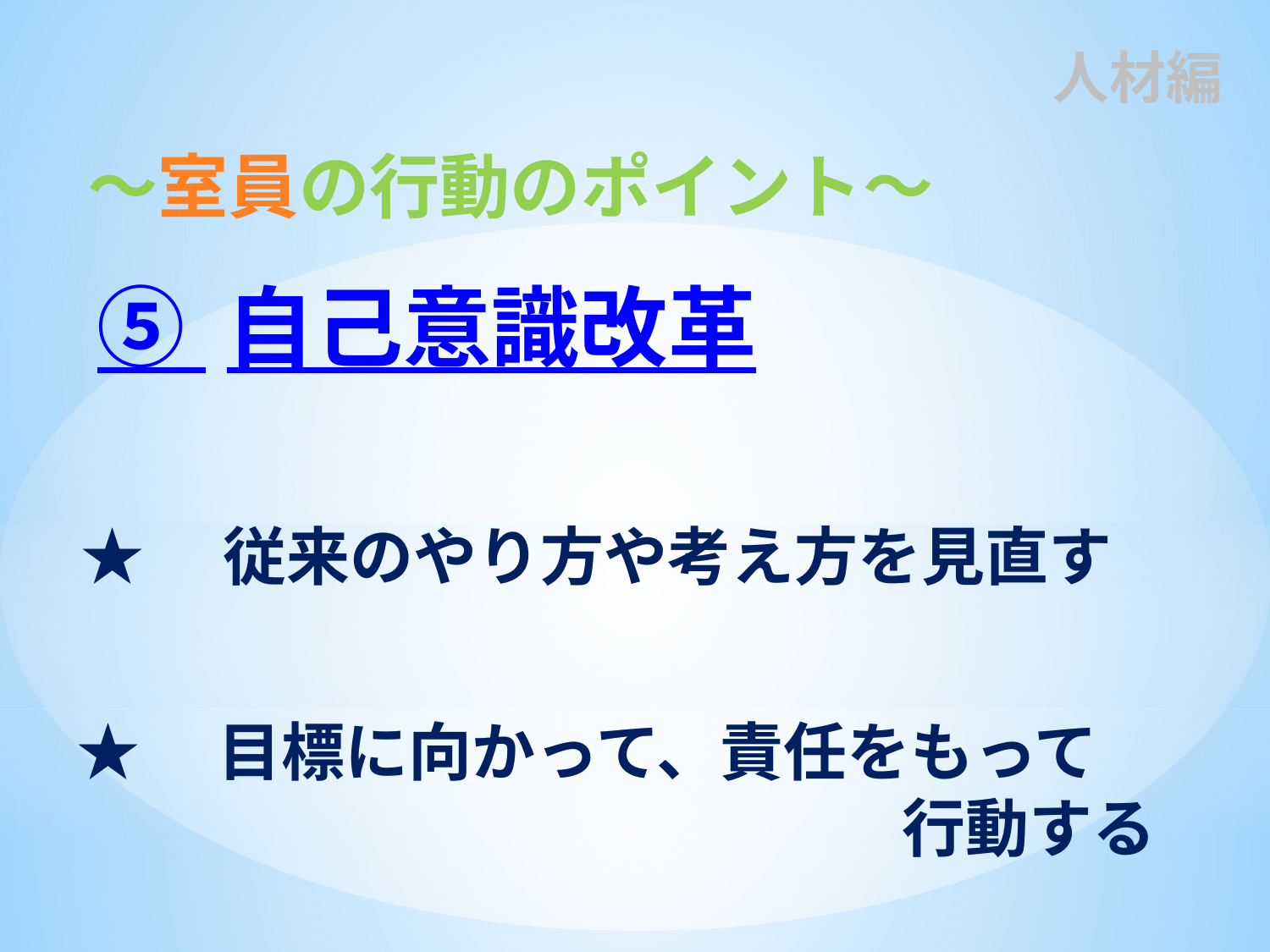

人材編
～室員の行動のポイント～
⑤ 自己意識改革
★　従来のやり方や考え方を見直す
★　目標に向かって、責任をもって
　　　　　　　　　　　　　行動する